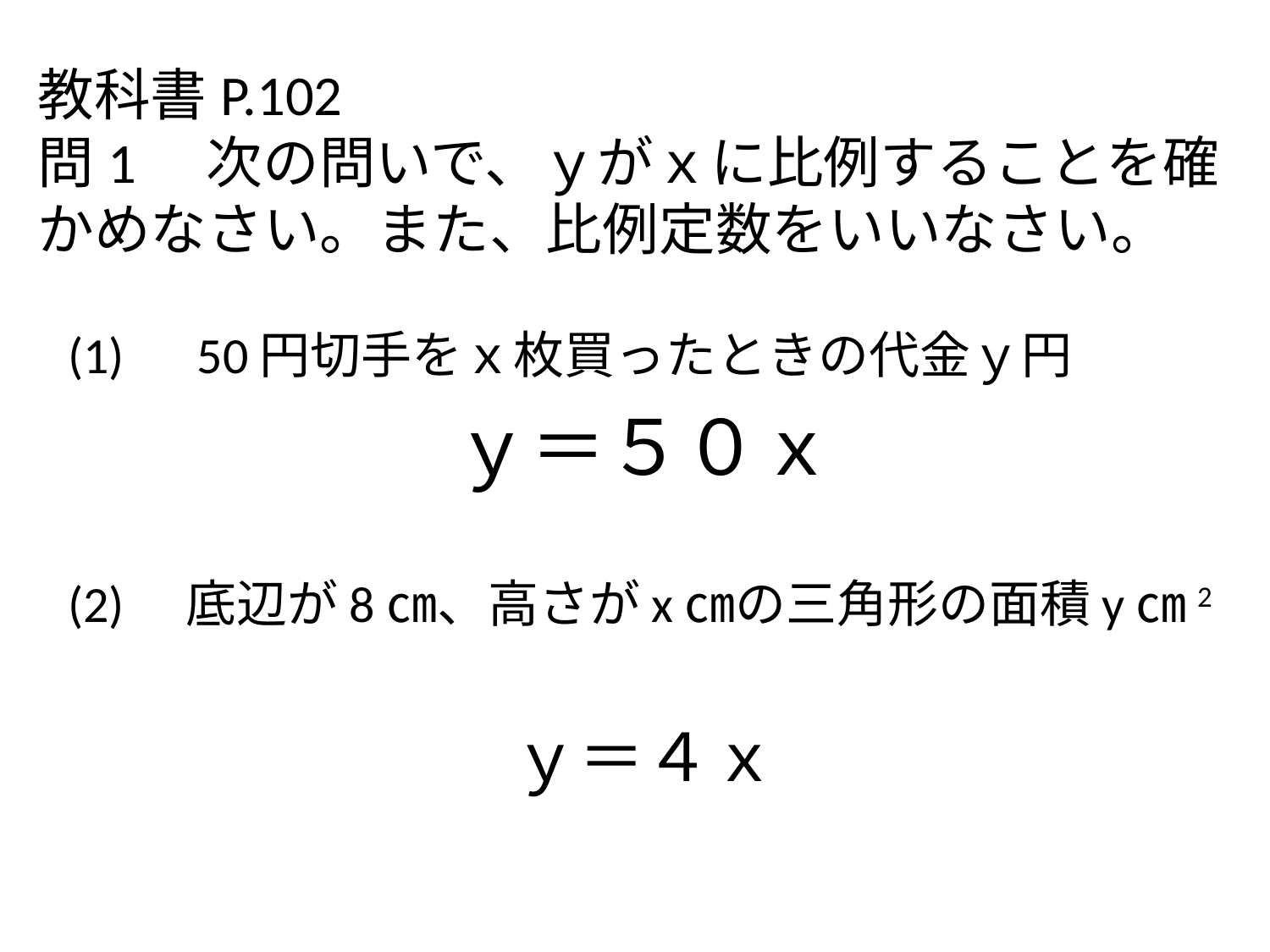

# 教科書P.102 問1　次の問いで、ｙがｘに比例することを確かめなさい。また、比例定数をいいなさい。
(1)　50円切手をｘ枚買ったときの代金ｙ円
ｙ＝５０ｘ

(2)　底辺が8㎝、高さがx㎝の三角形の面積y㎝2

ｙ＝４ｘ